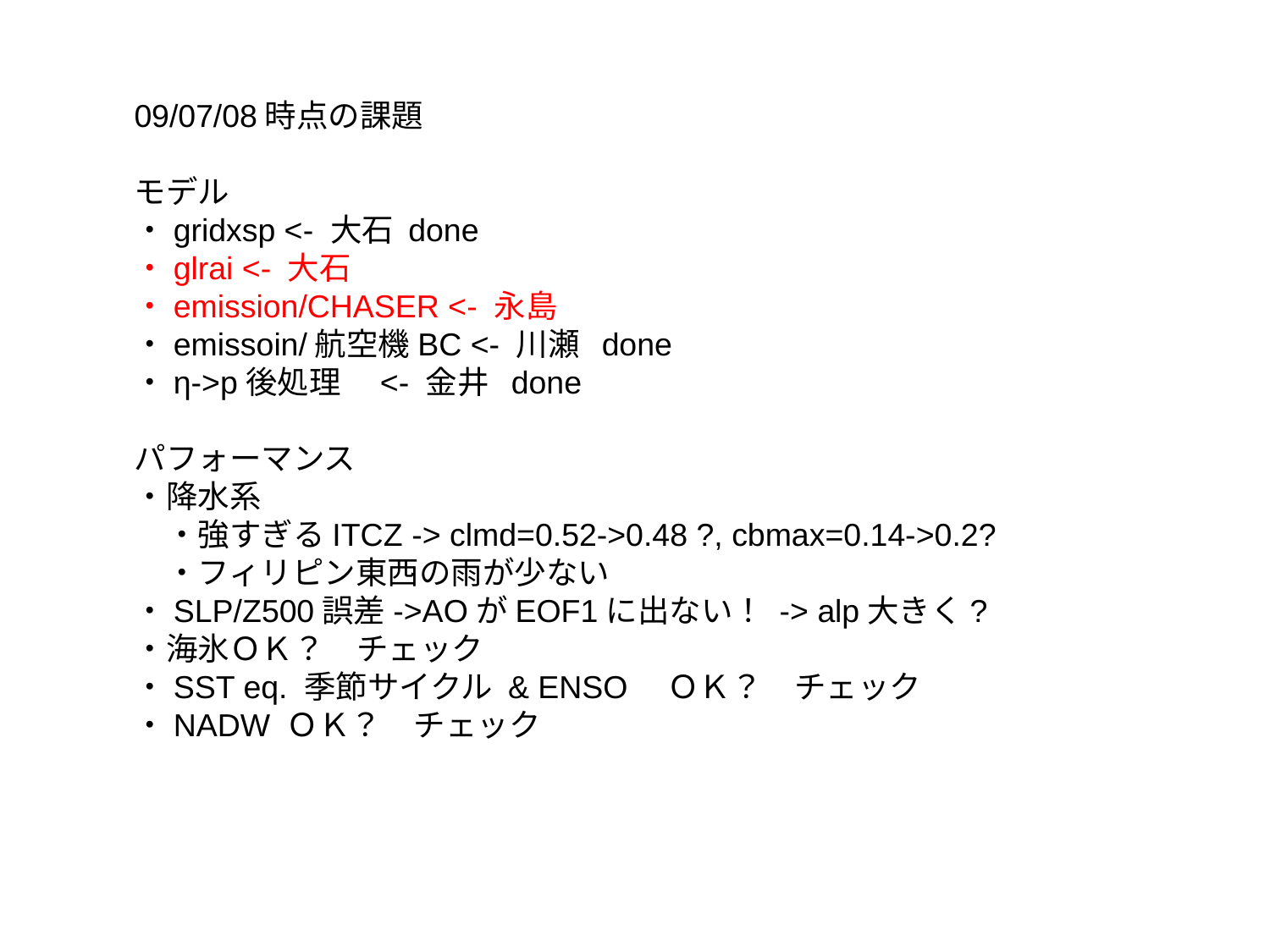

09/07/08時点の課題

モデル
・gridxsp <- 大石 done
・glrai <- 大石
・emission/CHASER <- 永島
・emissoin/航空機BC <- 川瀬  done
・η->p後処理　<- 金井  done

パフォーマンス
・降水系
　・強すぎるITCZ -> clmd=0.52->0.48 ?, cbmax=0.14->0.2?
　・フィリピン東西の雨が少ない
・SLP/Z500誤差->AOがEOF1に出ない！ -> alp大きく?
・海氷ＯＫ？　チェック
・SST eq. 季節サイクル & ENSO　ＯＫ？　チェック
・NADW ＯＫ？　チェック